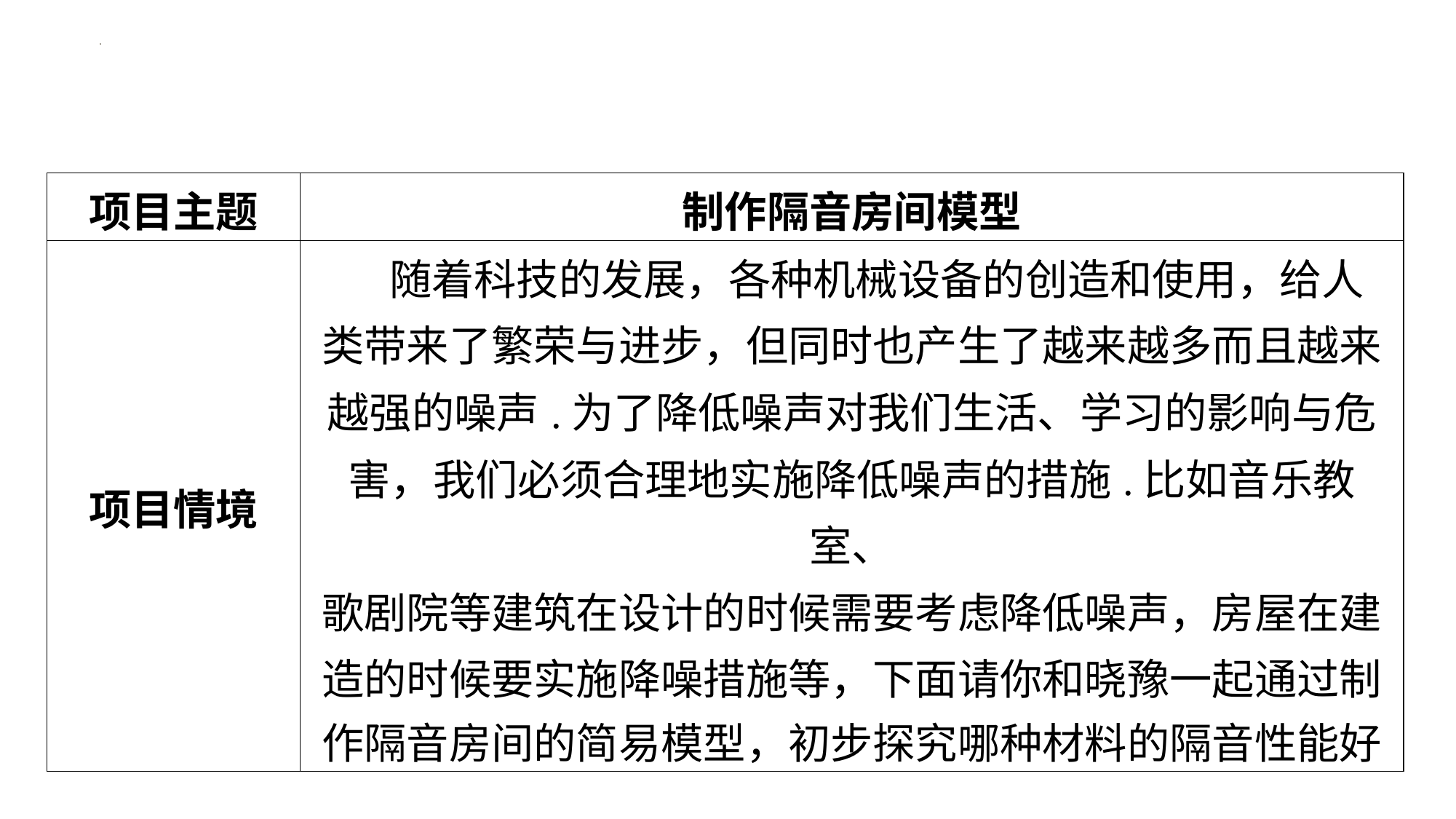

| 项目主题 | 制作隔音房间模型 |
| --- | --- |
| 项目情境 | 随着科技的发展，各种机械设备的创造和使用，给人 类带来了繁荣与进步，但同时也产生了越来越多而且越来 越强的噪声.为了降低噪声对我们生活、学习的影响与危 害，我们必须合理地实施降低噪声的措施.比如音乐教室、 歌剧院等建筑在设计的时候需要考虑降低噪声，房屋在建 造的时候要实施降噪措施等，下面请你和晓豫一起通过制 作隔音房间的简易模型，初步探究哪种材料的隔音性能好 |